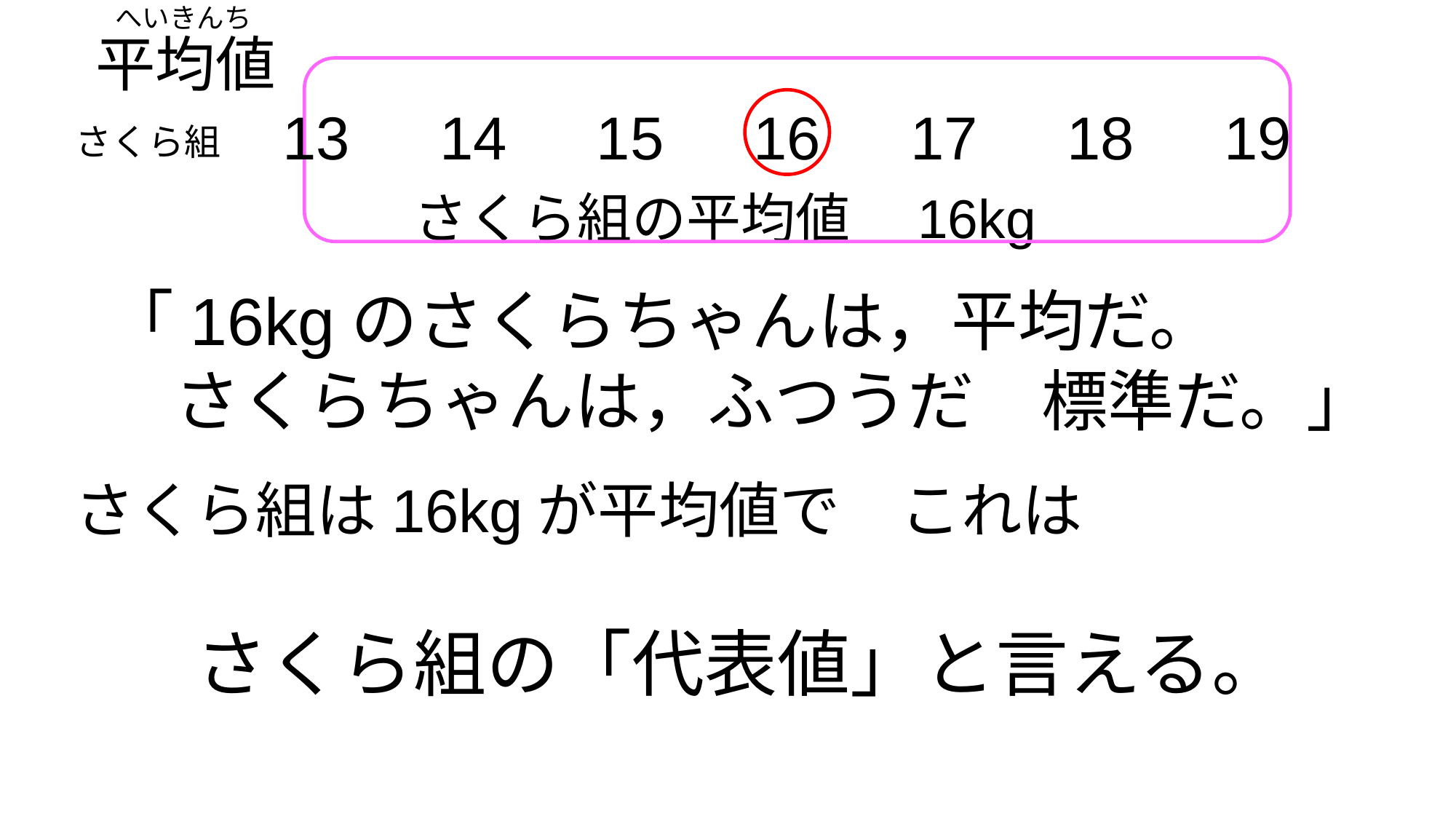

へいきんち
# 平均値

13　14　15　16　17　18　19
さくら組
さくら組の平均値　16kg
「16kgのさくらちゃんは，平均だ。
　さくらちゃんは，ふつうだ　標準だ。」
さくら組は16kgが平均値で　これは

　　さくら組の「代表値」と言える。